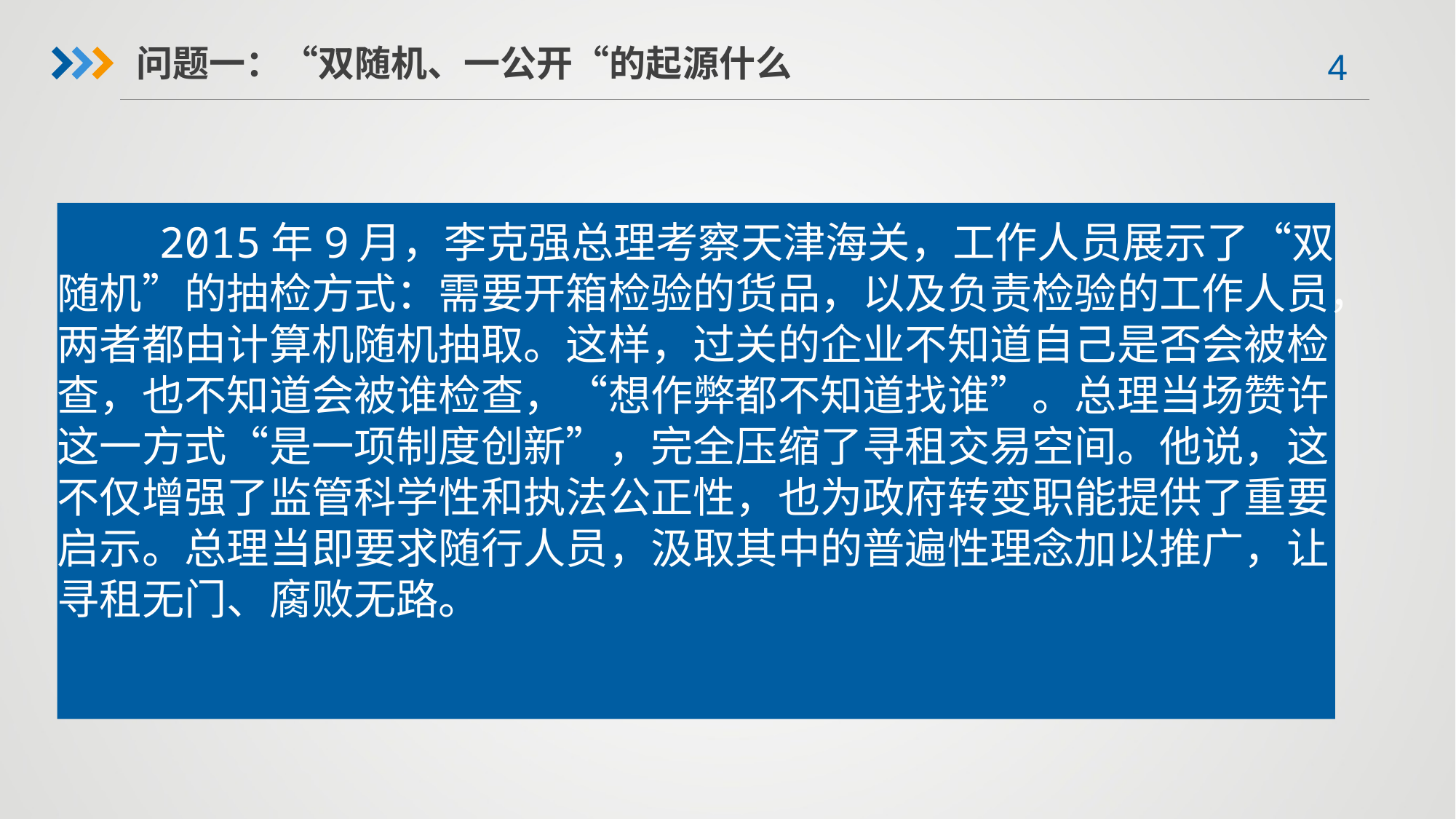

问题一：“双随机、一公开“的起源什么

    2015年9月，李克强总理考察天津海关，工作人员展示了“双随机”的抽检方式：需要开箱检验的货品，以及负责检验的工作人员，两者都由计算机随机抽取。这样，过关的企业不知道自己是否会被检查，也不知道会被谁检查，“想作弊都不知道找谁”。总理当场赞许这一方式“是一项制度创新”，完全压缩了寻租交易空间。他说，这不仅增强了监管科学性和执法公正性，也为政府转变职能提供了重要启示。总理当即要求随行人员，汲取其中的普遍性理念加以推广，让寻租无门、腐败无路。